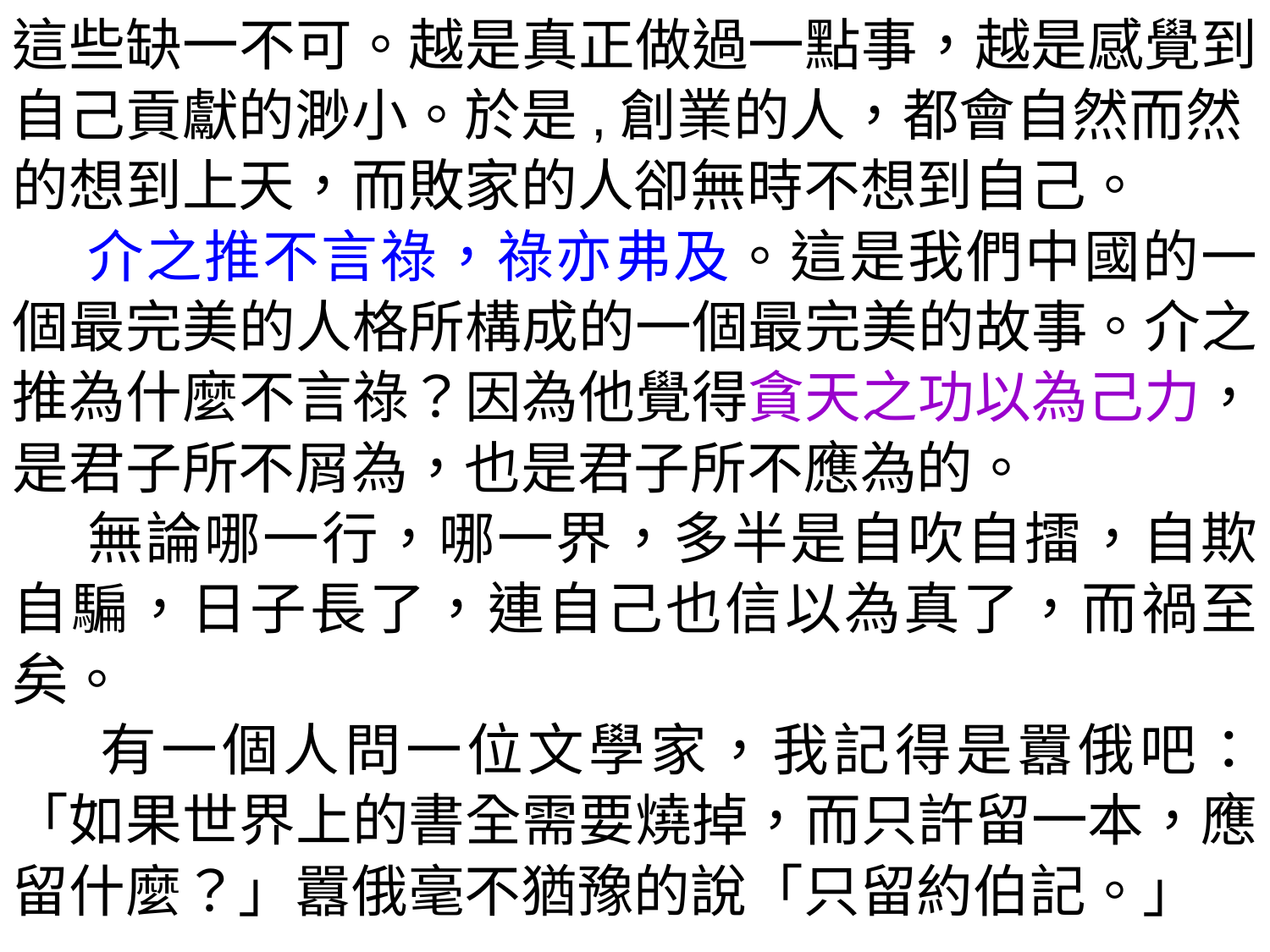

這些缺一不可。越是真正做過一點事，越是感覺到自己貢獻的渺小。於是,創業的人，都會自然而然
的想到上天，而敗家的人卻無時不想到自己。
    介之推不言祿，祿亦弗及。這是我們中國的一個最完美的人格所構成的一個最完美的故事。介之推為什麼不言祿？因為他覺得貪天之功以為己力，是君子所不屑為，也是君子所不應為的。
    無論哪一行，哪一界，多半是自吹自擂，自欺自騙，日子長了，連自己也信以為真了，而禍至矣。
    有一個人問一位文學家，我記得是囂俄吧：「如果世界上的書全需要燒掉，而只許留一本，應留什麼？」囂俄毫不猶豫的說「只留約伯記。」